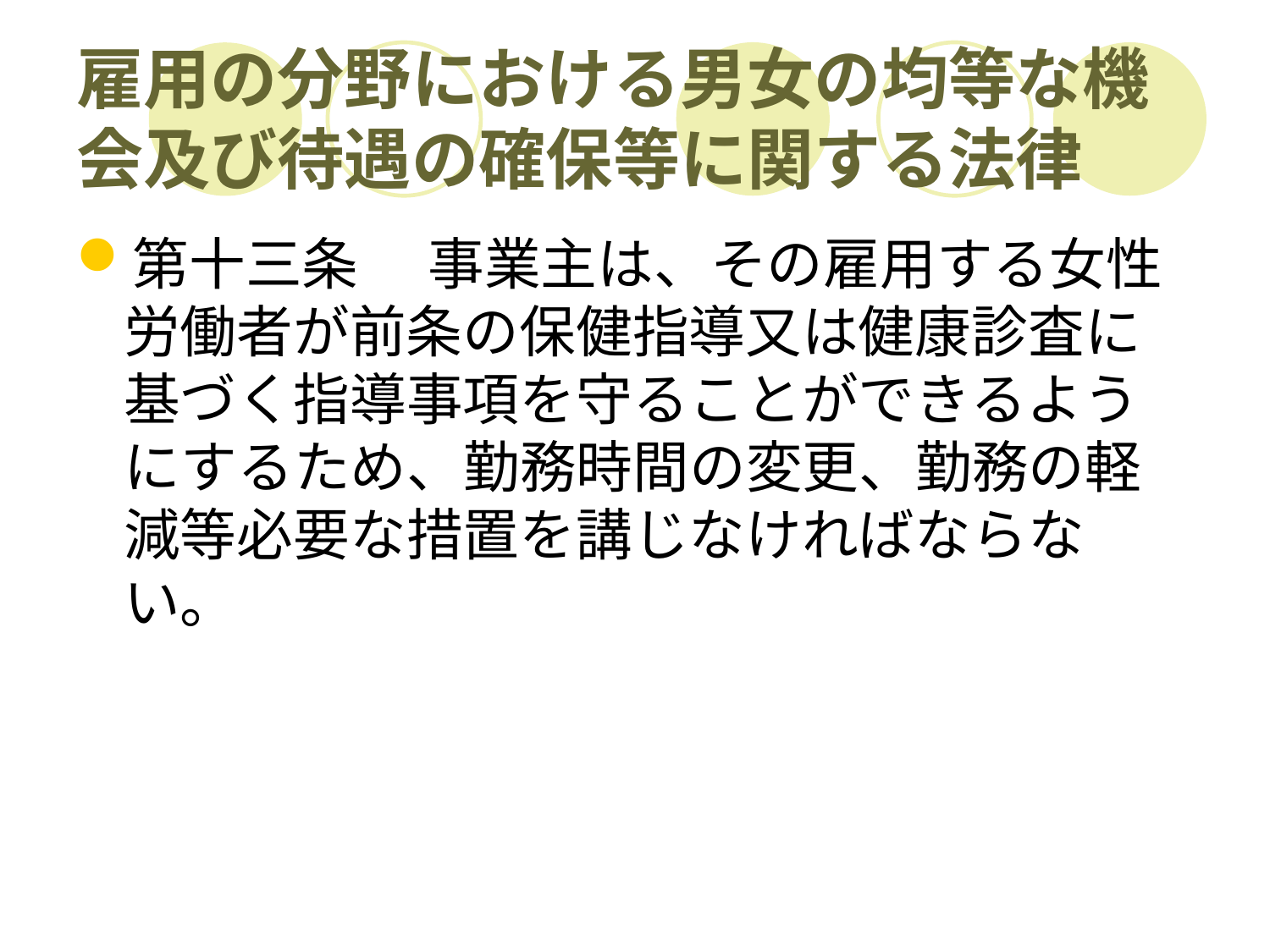

# 雇用の分野における男女の均等な機会及び待遇の確保等に関する法律
第十三条 　事業主は、その雇用する女性労働者が前条の保健指導又は健康診査に基づく指導事項を守ることができるようにするため、勤務時間の変更、勤務の軽減等必要な措置を講じなければならない。